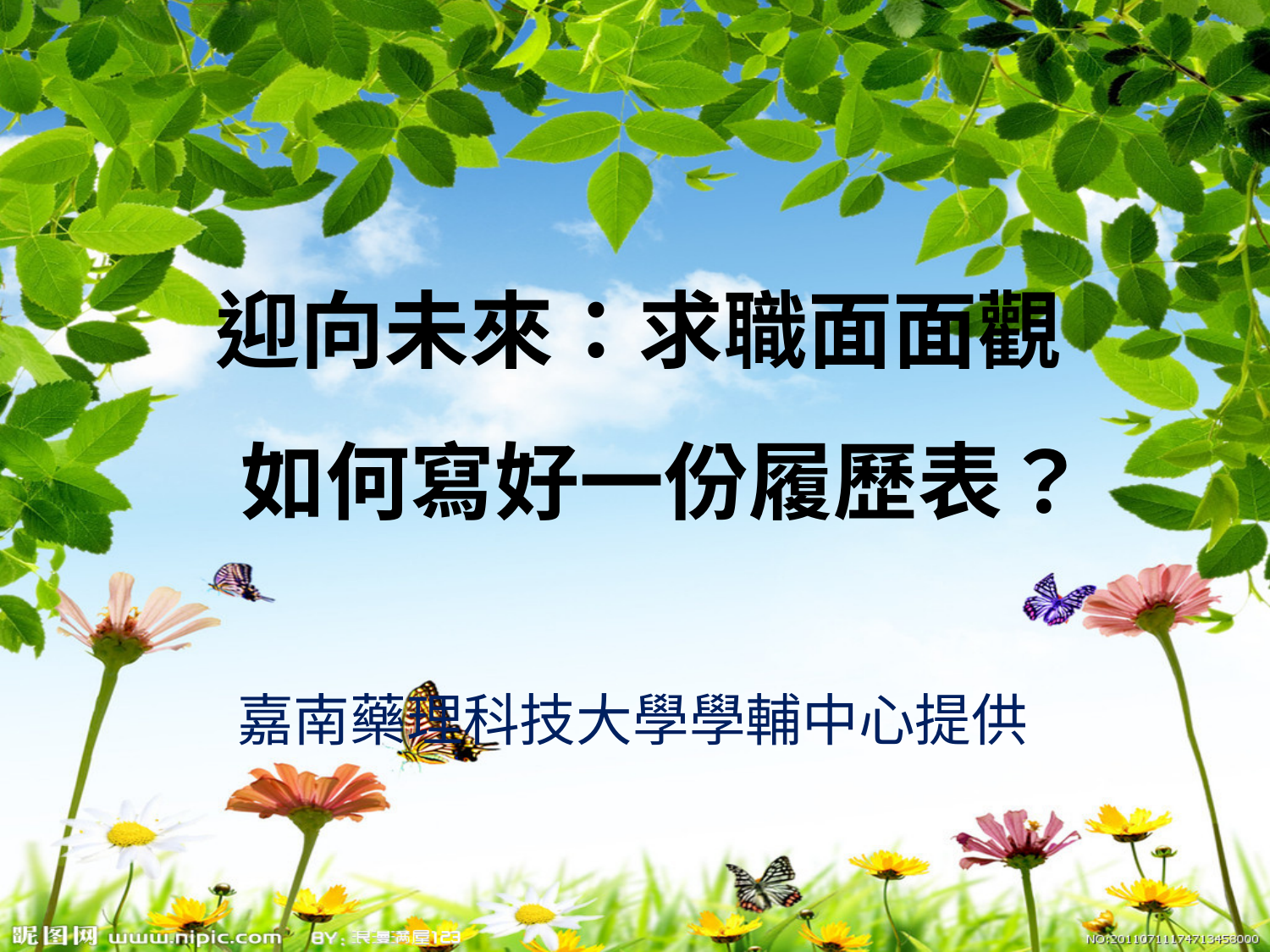

迎向未來：求職面面觀
如何寫好一份履歷表？
嘉南藥理科技大學學輔中心提供